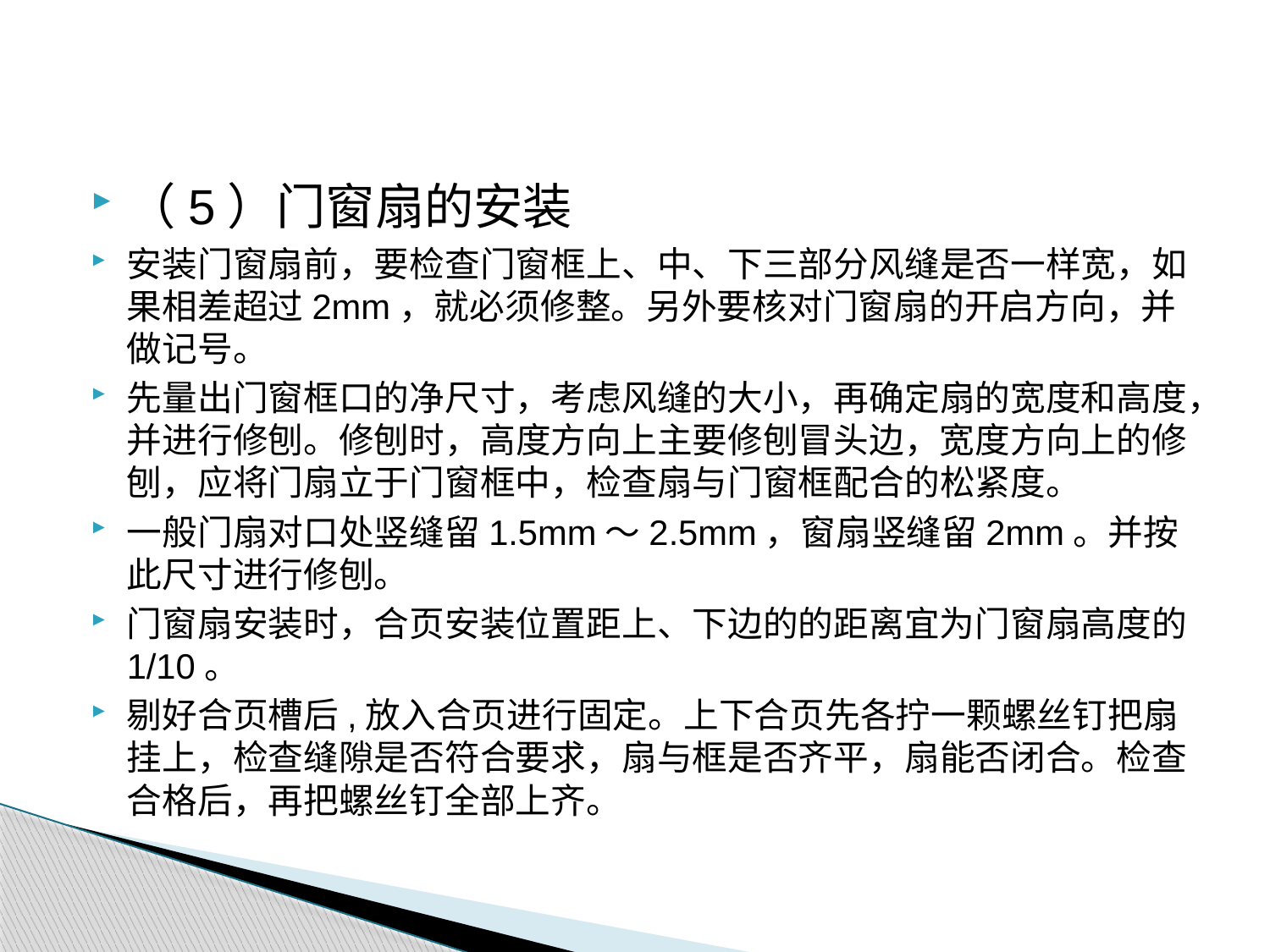

#
（5）门窗扇的安装
安装门窗扇前，要检查门窗框上、中、下三部分风缝是否一样宽，如果相差超过2mm，就必须修整。另外要核对门窗扇的开启方向，并做记号。
先量出门窗框口的净尺寸，考虑风缝的大小，再确定扇的宽度和高度，并进行修刨。修刨时，高度方向上主要修刨冒头边，宽度方向上的修刨，应将门扇立于门窗框中，检查扇与门窗框配合的松紧度。
一般门扇对口处竖缝留1.5mm～2.5mm，窗扇竖缝留2mm。并按此尺寸进行修刨。
门窗扇安装时，合页安装位置距上、下边的的距离宜为门窗扇高度的1/10。
剔好合页槽后,放入合页进行固定。上下合页先各拧一颗螺丝钉把扇挂上，检查缝隙是否符合要求，扇与框是否齐平，扇能否闭合。检查合格后，再把螺丝钉全部上齐。